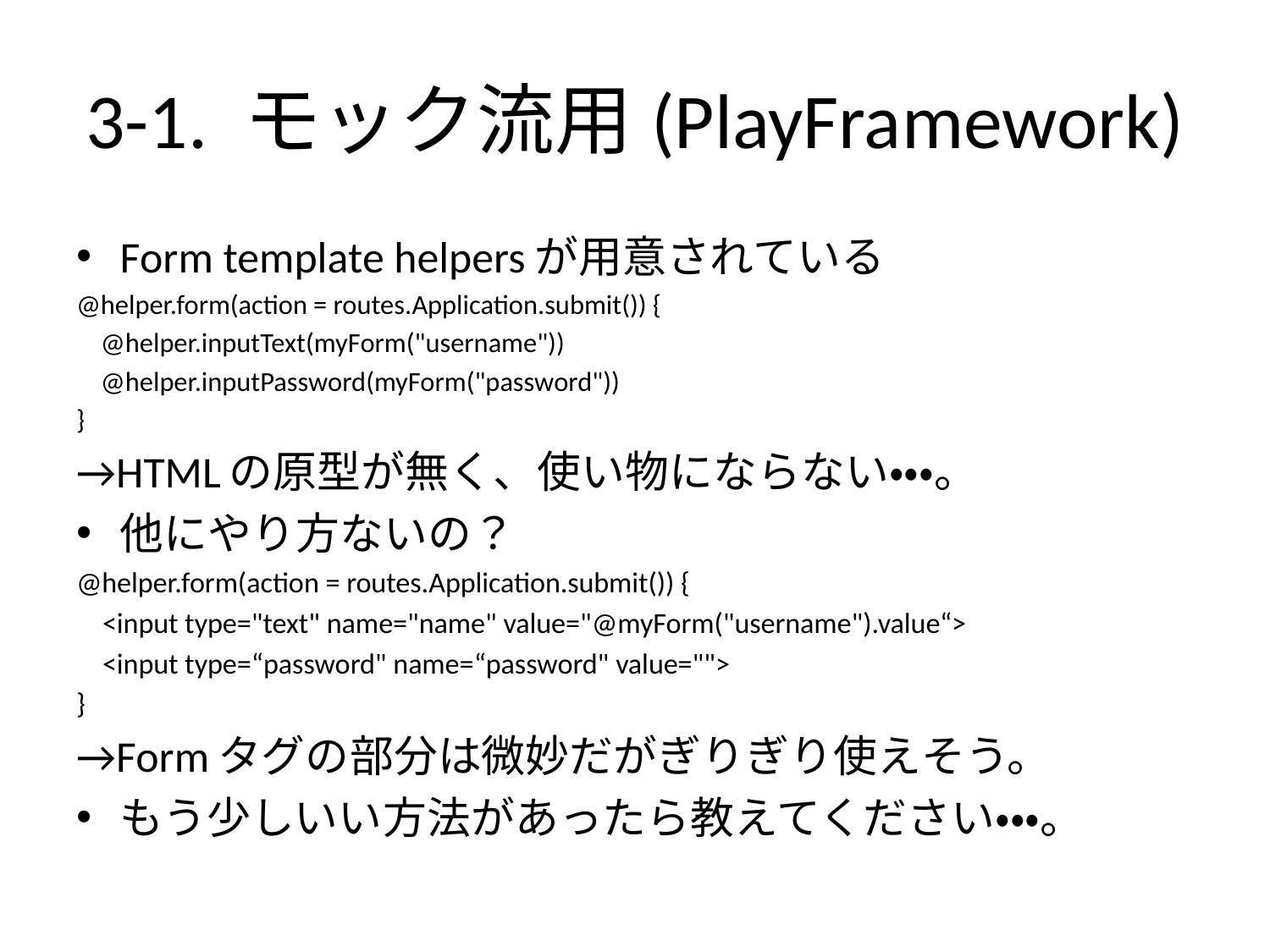

# 3-1. モック流用(PlayFramework)
Form template helpersが用意されている
@helper.form(action = routes.Application.submit()) {
    @helper.inputText(myForm("username"))
    @helper.inputPassword(myForm("password"))
}
→HTMLの原型が無く、使い物にならない・・・。
他にやり方ないの？
@helper.form(action = routes.Application.submit()) {
    <input type="text" name="name" value="@myForm("username").value“>
    <input type=“password" name=“password" value="">
}
→Formタグの部分は微妙だがぎりぎり使えそう。
もう少しいい方法があったら教えてください・・・。